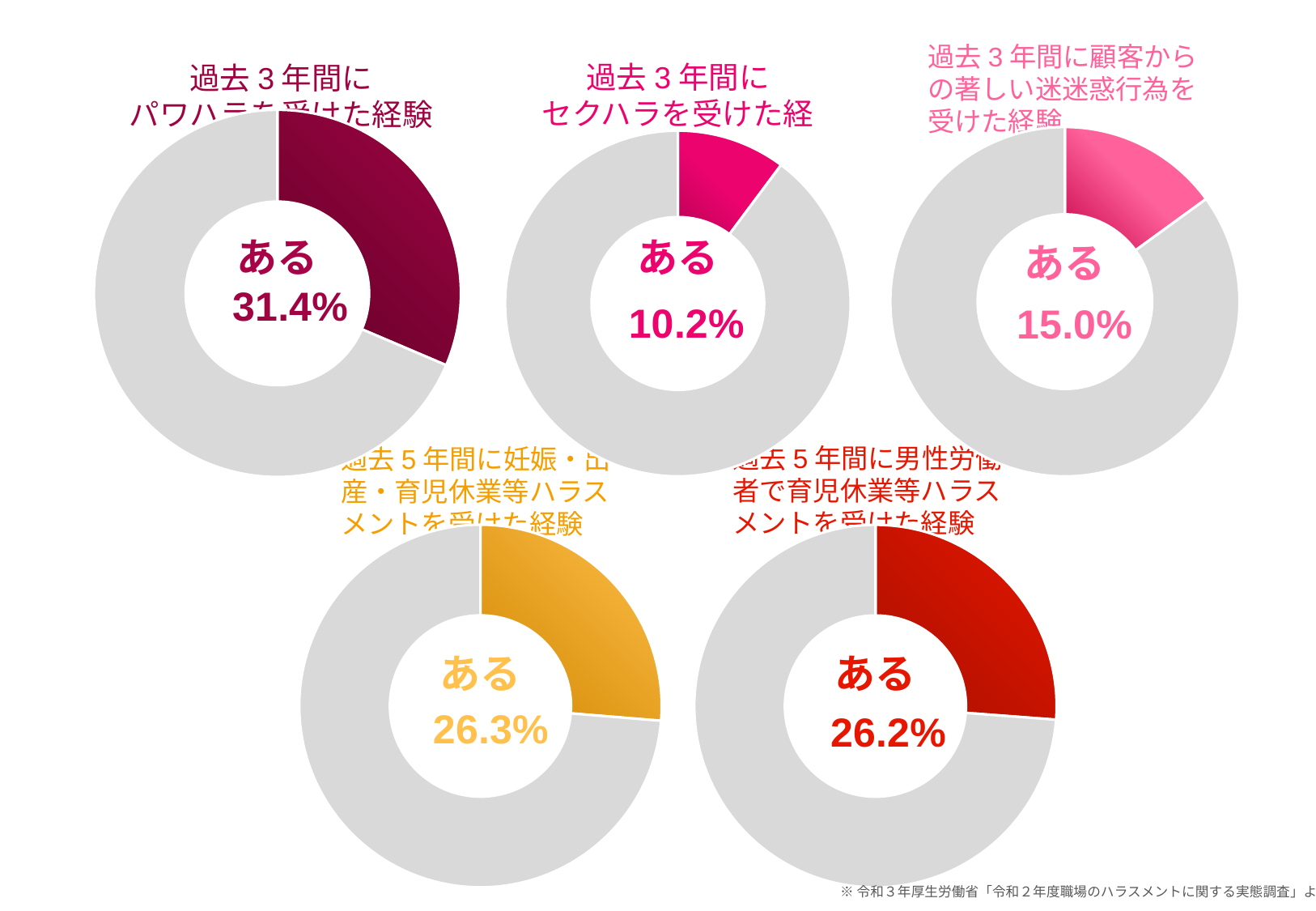

過去3年間に顧客からの著しい迷迷惑行為を受けた経験
過去3年間に
セクハラを受けた経験
過去3年間に
パワハラを受けた経験

### Chart

| Category |  |
|---|---|
| ある | 0.102 |
| ない | 0.898 |

### Chart

| Category |  |
|---|---|
| ある | 0.15 |
| ない | 0.85 |

### Chart

| Category |  |
|---|---|
| ある | 0.314 |
| ない | 0.686 |
ある
ある
ある
過去5年間に男性労働者で育児休業等ハラスメントを受けた経験
過去5年間に妊娠・出産・育児休業等ハラスメントを受けた経験

### Chart

| Category |  |
|---|---|
| ある | 0.263 |
| ない | 0.737 |

### Chart

| Category |  |
|---|---|
| ある | 0.262 |
| ない | 0.738 |
ある
ある
※令和３年厚生労働省「令和２年度職場のハラスメントに関する実態調査」より